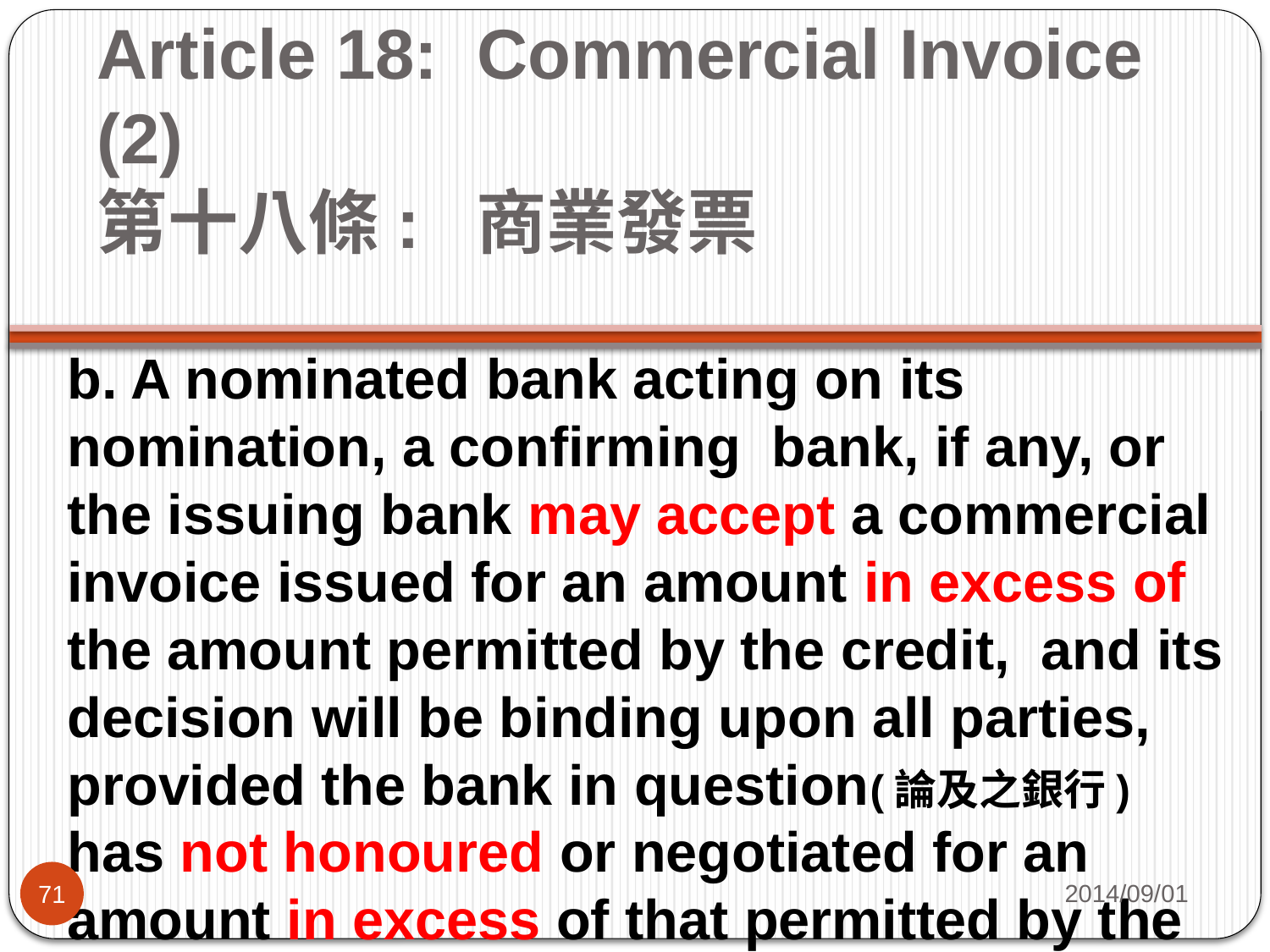

# Article 18:  Commercial Invoice    (2)  第十八條:  商業發票
b. A nominated bank acting on its nomination, a confirming  bank, if any, or the issuing bank may accept a commercial invoice issued for an amount in excess of the amount permitted by the credit,  and its decision will be binding upon all parties, provided the bank in question(論及之銀行) has not honoured or negotiated for an amount in excess of that permitted by the credit.
2014/09/01
71